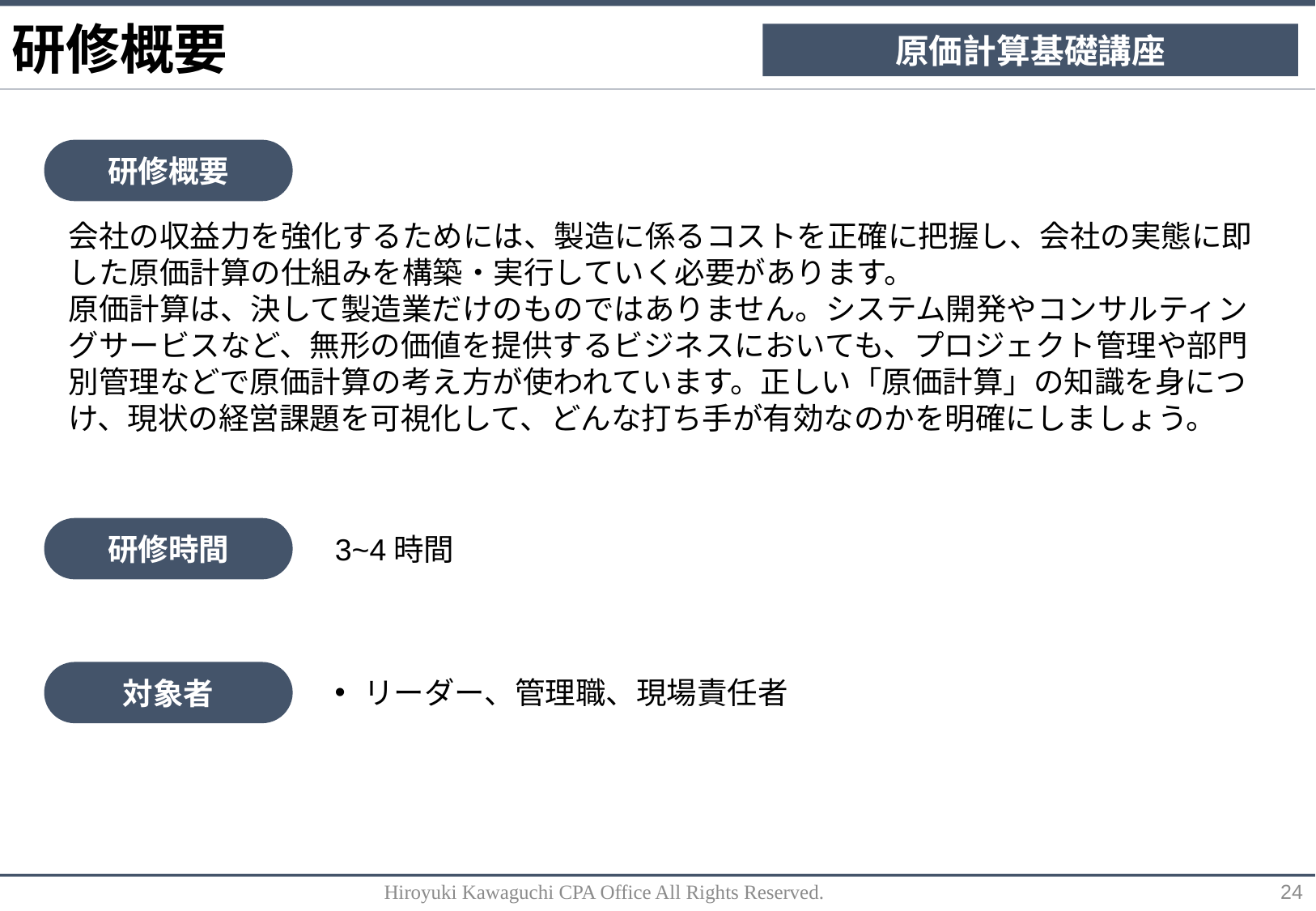

研修概要
原価計算基礎講座
研修概要
会社の収益力を強化するためには、製造に係るコストを正確に把握し、会社の実態に即した原価計算の仕組みを構築・実行していく必要があります。
原価計算は、決して製造業だけのものではありません。システム開発やコンサルティングサービスなど、無形の価値を提供するビジネスにおいても、プロジェクト管理や部門別管理などで原価計算の考え方が使われています。正しい「原価計算」の知識を身につけ、現状の経営課題を可視化して、どんな打ち手が有効なのかを明確にしましょう。
研修時間
3~4時間
対象者
リーダー、管理職、現場責任者
Hiroyuki Kawaguchi CPA Office All Rights Reserved.
24